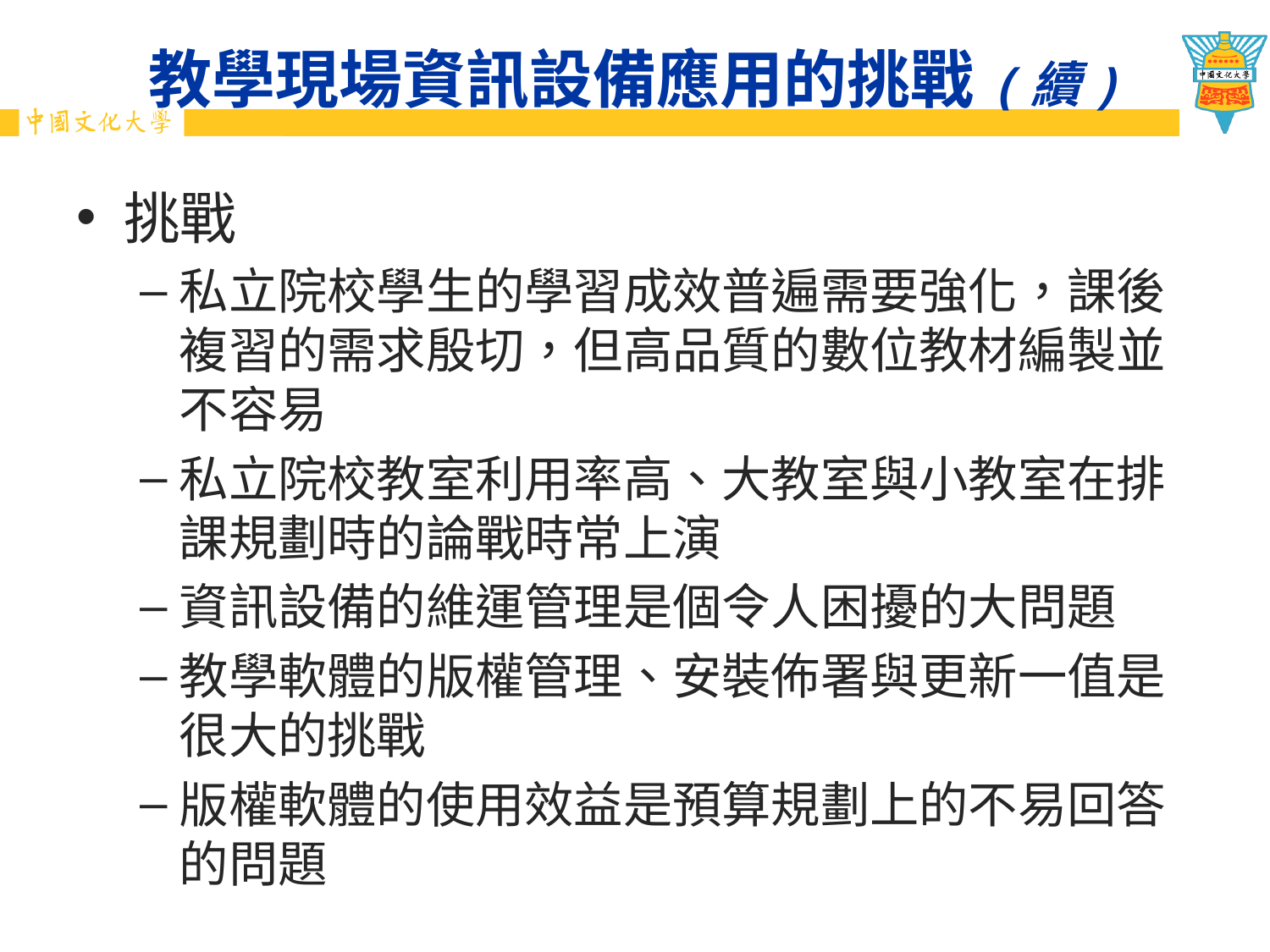

# 教學現場資訊設備應用的挑戰(續)
挑戰
私立院校學生的學習成效普遍需要強化，課後複習的需求殷切，但高品質的數位教材編製並不容易
私立院校教室利用率高、大教室與小教室在排課規劃時的論戰時常上演
資訊設備的維運管理是個令人困擾的大問題
教學軟體的版權管理、安裝佈署與更新一值是很大的挑戰
版權軟體的使用效益是預算規劃上的不易回答的問題